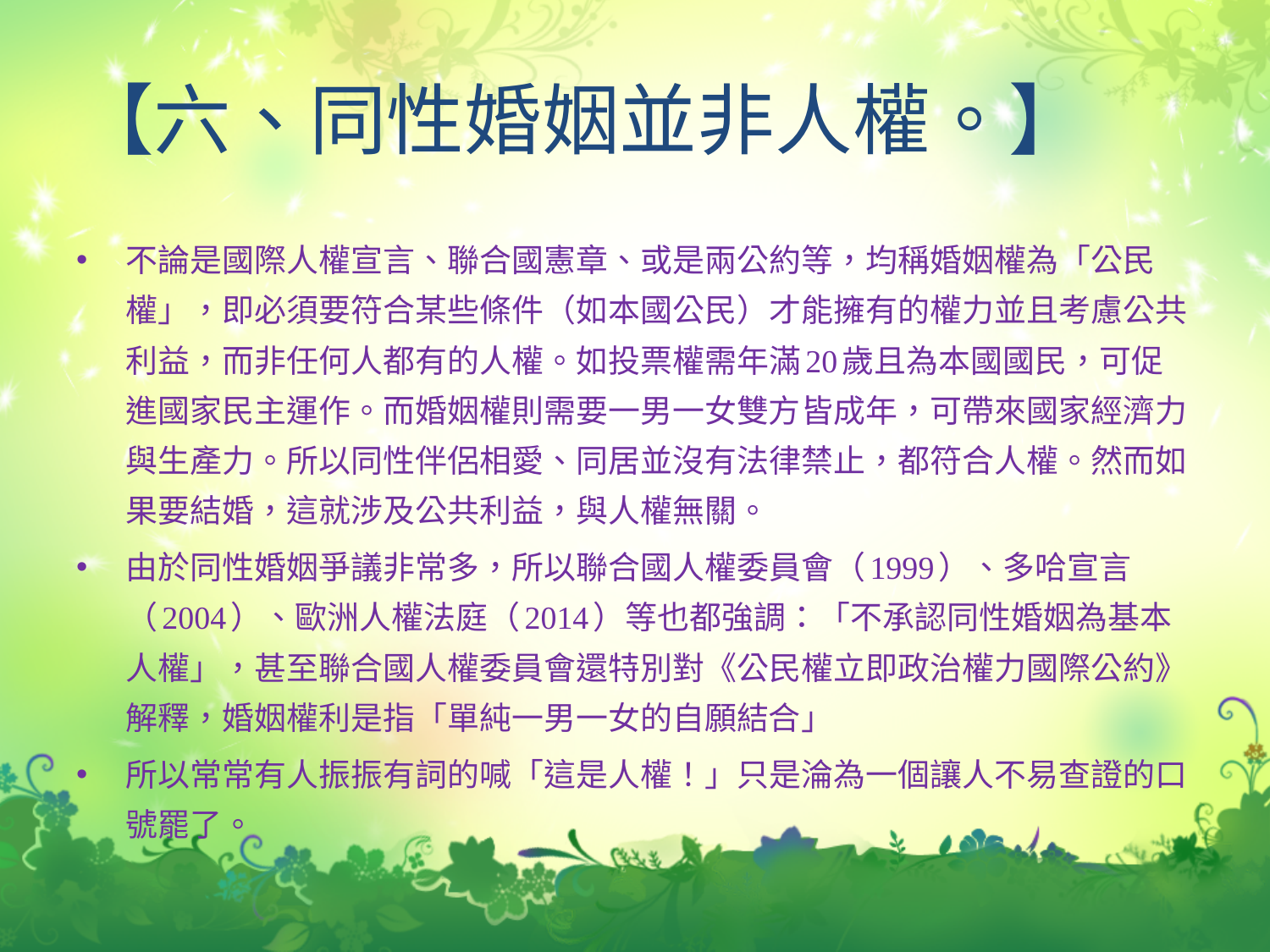

# 【六、同性婚姻並非人權。】
不論是國際人權宣言、聯合國憲章、或是兩公約等，均稱婚姻權為「公民權」，即必須要符合某些條件（如本國公民）才能擁有的權力並且考慮公共利益，而非任何人都有的人權。如投票權需年滿20歲且為本國國民，可促進國家民主運作。而婚姻權則需要一男一女雙方皆成年，可帶來國家經濟力與生產力。所以同性伴侶相愛、同居並沒有法律禁止，都符合人權。然而如果要結婚，這就涉及公共利益，與人權無關。
由於同性婚姻爭議非常多，所以聯合國人權委員會（1999）、多哈宣言（2004）、歐洲人權法庭（2014）等也都強調：「不承認同性婚姻為基本人權」，甚至聯合國人權委員會還特別對《公民權立即政治權力國際公約》解釋，婚姻權利是指「單純一男一女的自願結合」
所以常常有人振振有詞的喊「這是人權！」只是淪為一個讓人不易查證的口號罷了。